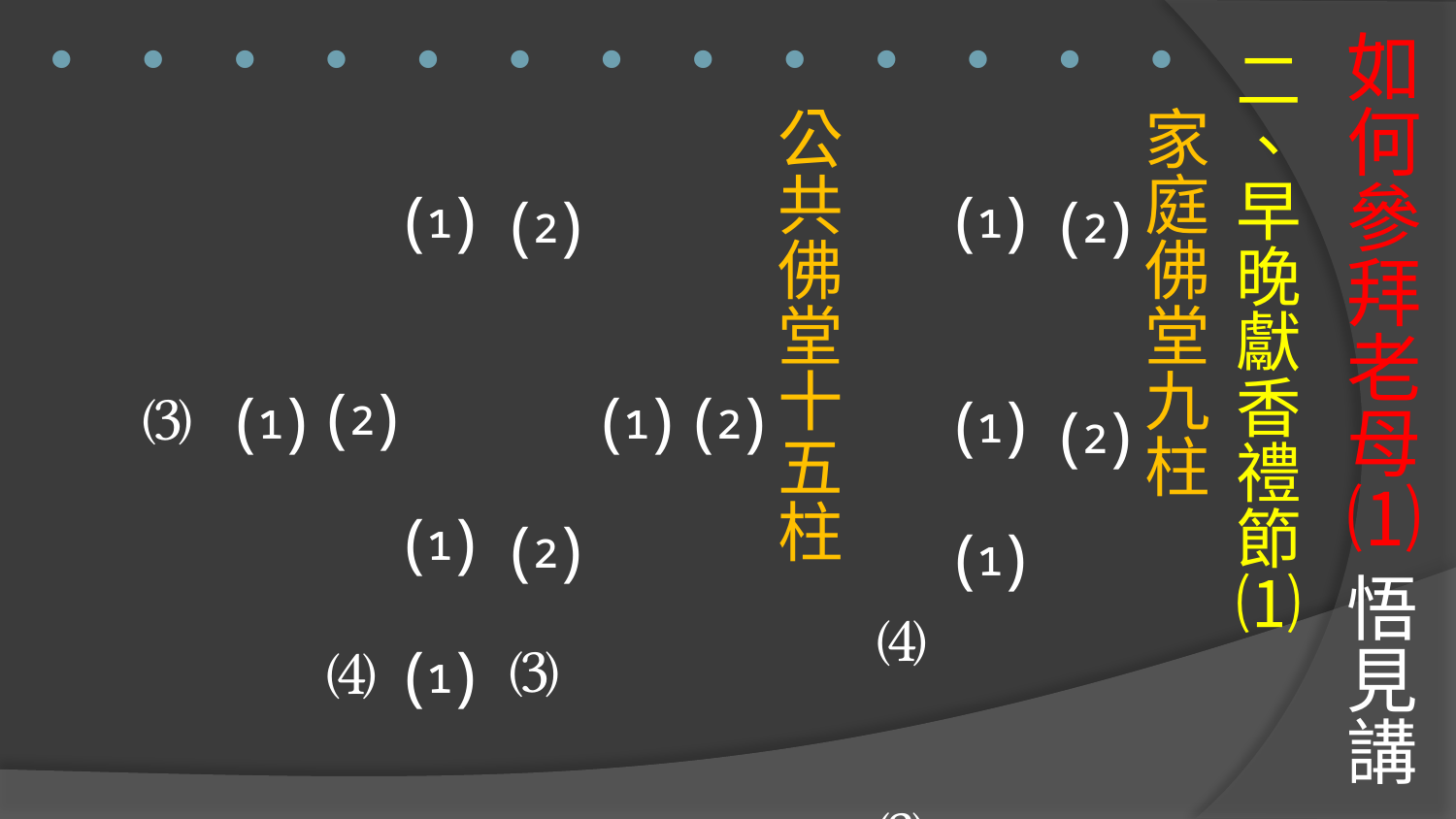

# 如何參拜老母⑴ 悟見講
二、早晚獻香禮節⑴
家庭佛堂九柱
  ⑵   ⑵
⑶⑴⑸ ⑴ ⑴
  ⑷   ⑶
公共佛堂十五柱
       ⑵
       ⑴
  ⑵   ⑶ ⑵
⑶⑴⑸    ⑴ ⑴
  ⑷   ⑵ ⑶
       ⑴
       ⑶